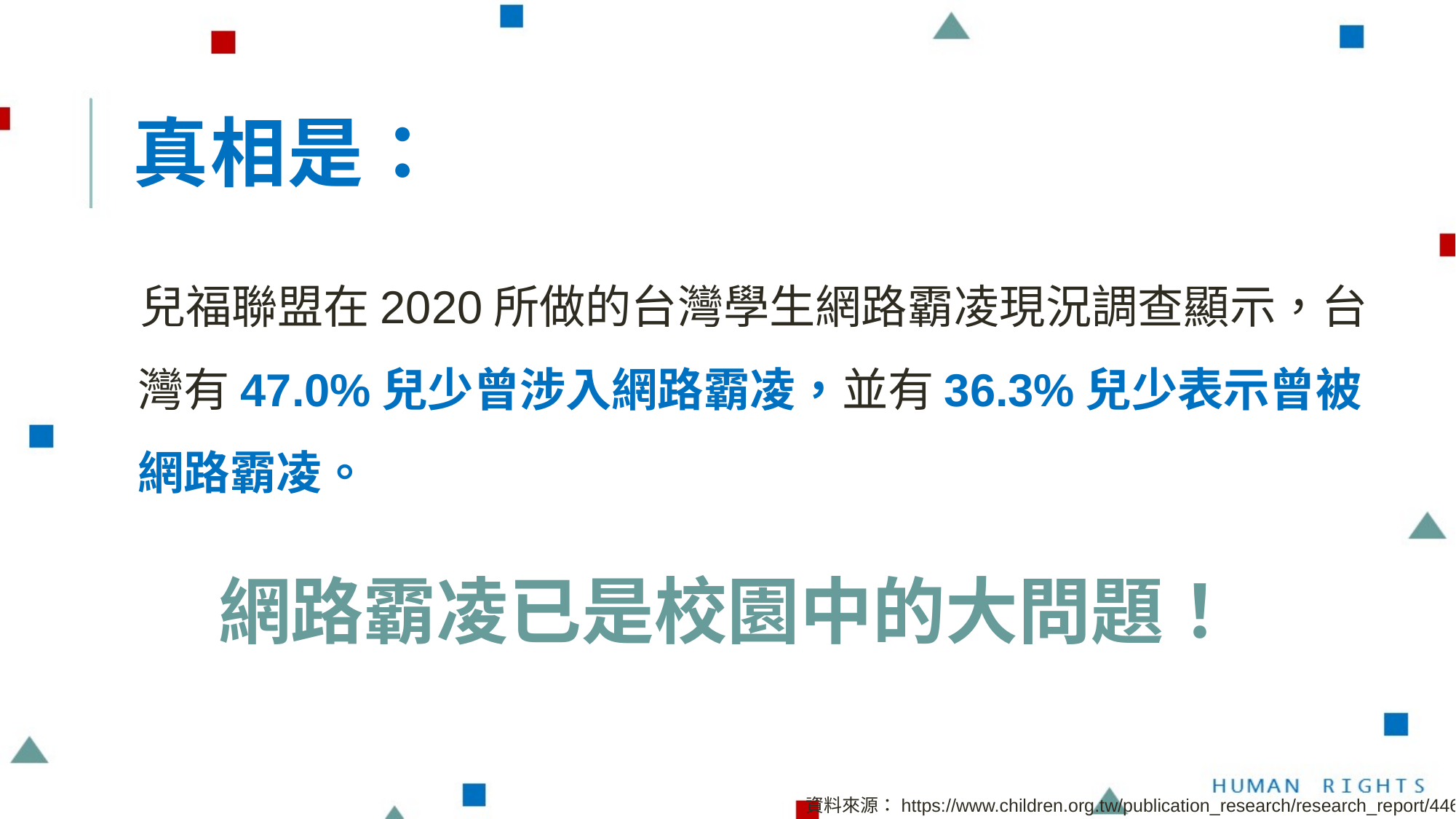

# 真相是：
兒福聯盟在2020所做的台灣學生網路霸凌現況調查顯示，台灣有47.0%兒少曾涉入網路霸凌，並有36.3%兒少表示曾被網路霸凌。
網路霸凌已是校園中的大問題！
資料來源：https://www.children.org.tw/publication_research/research_report/446